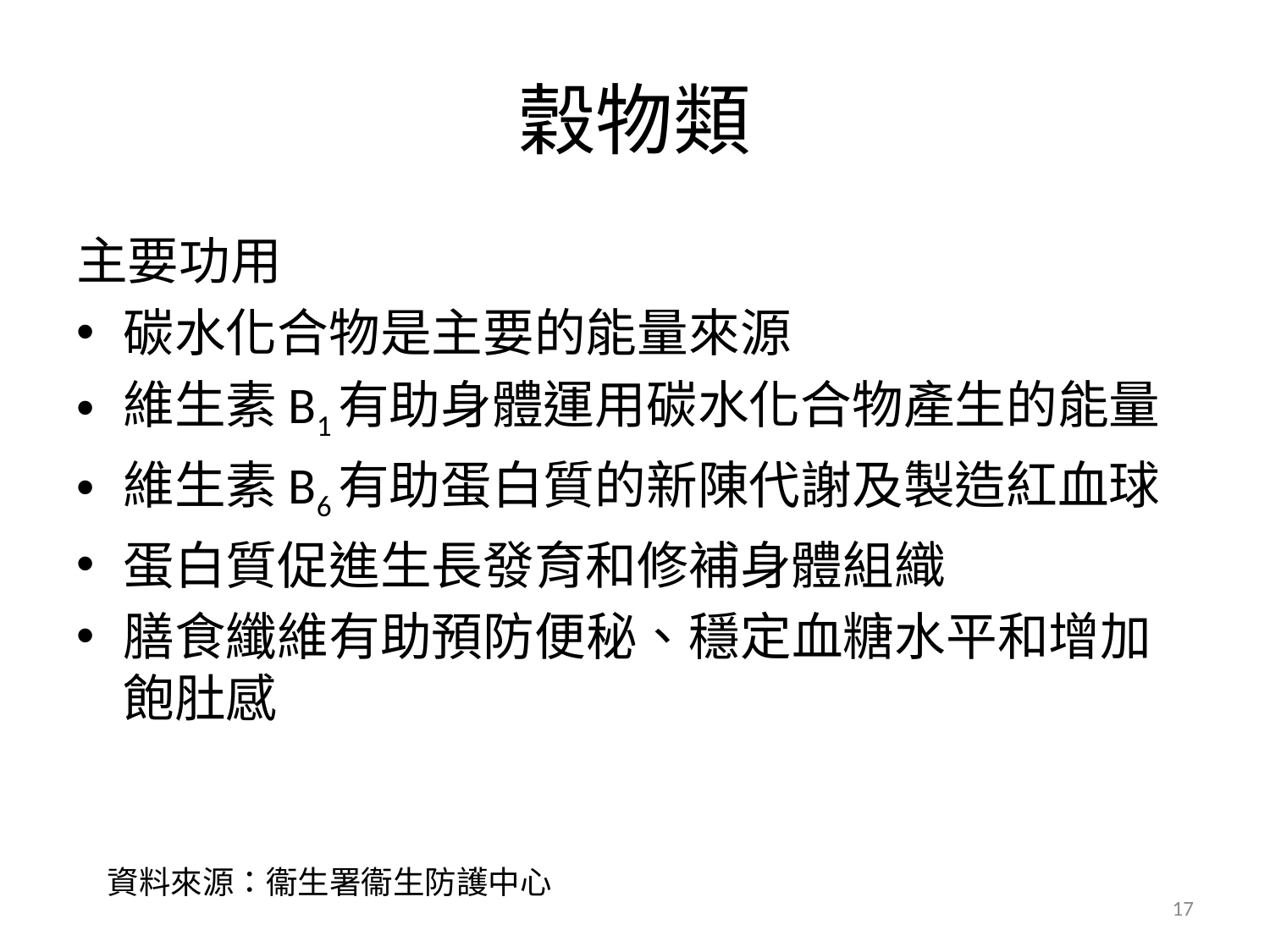

# 穀物類
主要功用
碳水化合物是主要的能量來源
維生素B1有助身體運用碳水化合物產生的能量
維生素B6有助蛋白質的新陳代謝及製造紅血球
蛋白質促進生長發育和修補身體組織
膳食纖維有助預防便秘、穩定血糖水平和增加飽肚感
資料來源：衞生署衞生防護中心
17